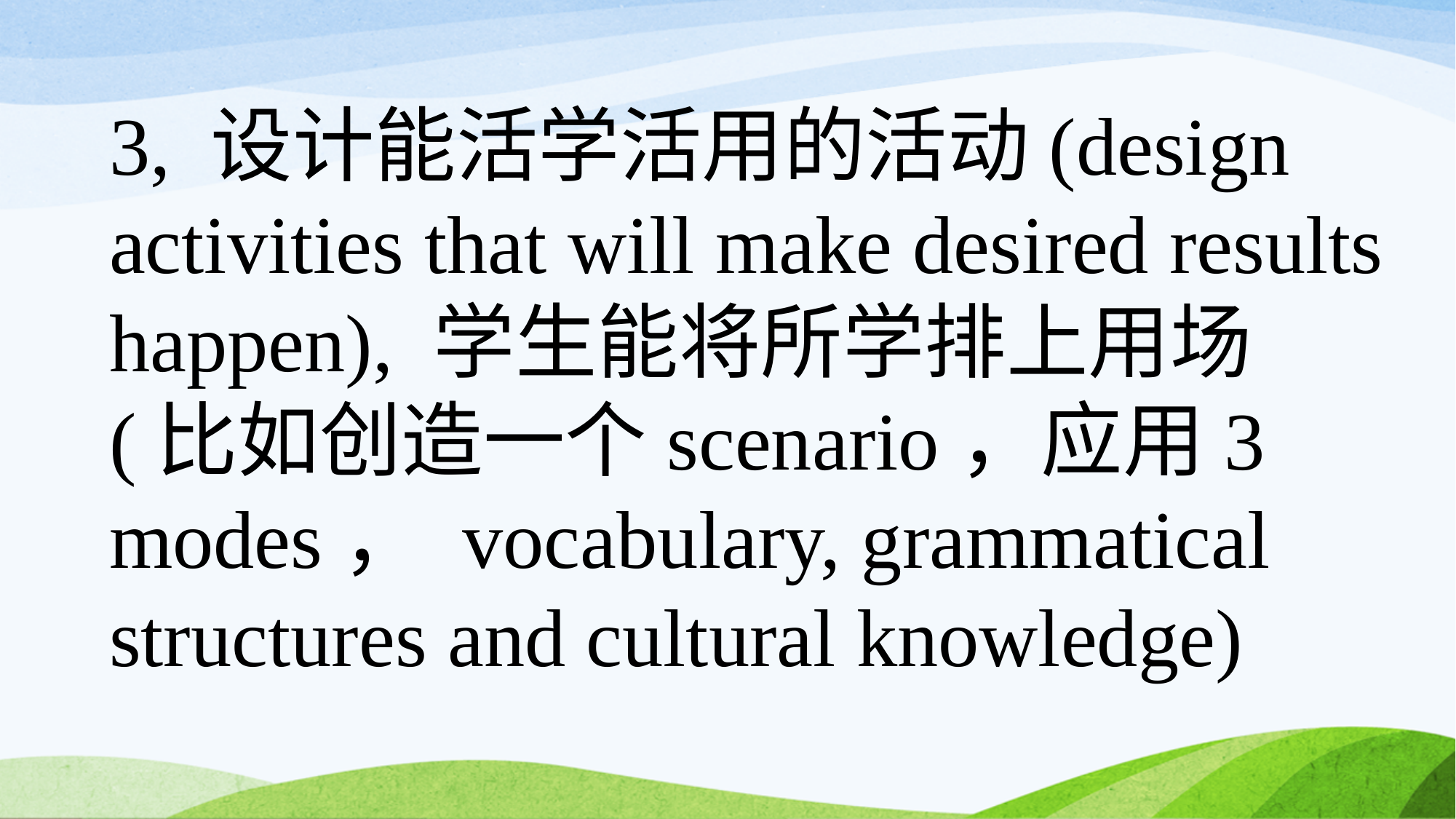

3, 设计能活学活用的活动(design activities that will make desired results happen), 学生能将所学排上用场 (比如创造一个scenario，应用3 modes， vocabulary, grammatical structures and cultural knowledge)